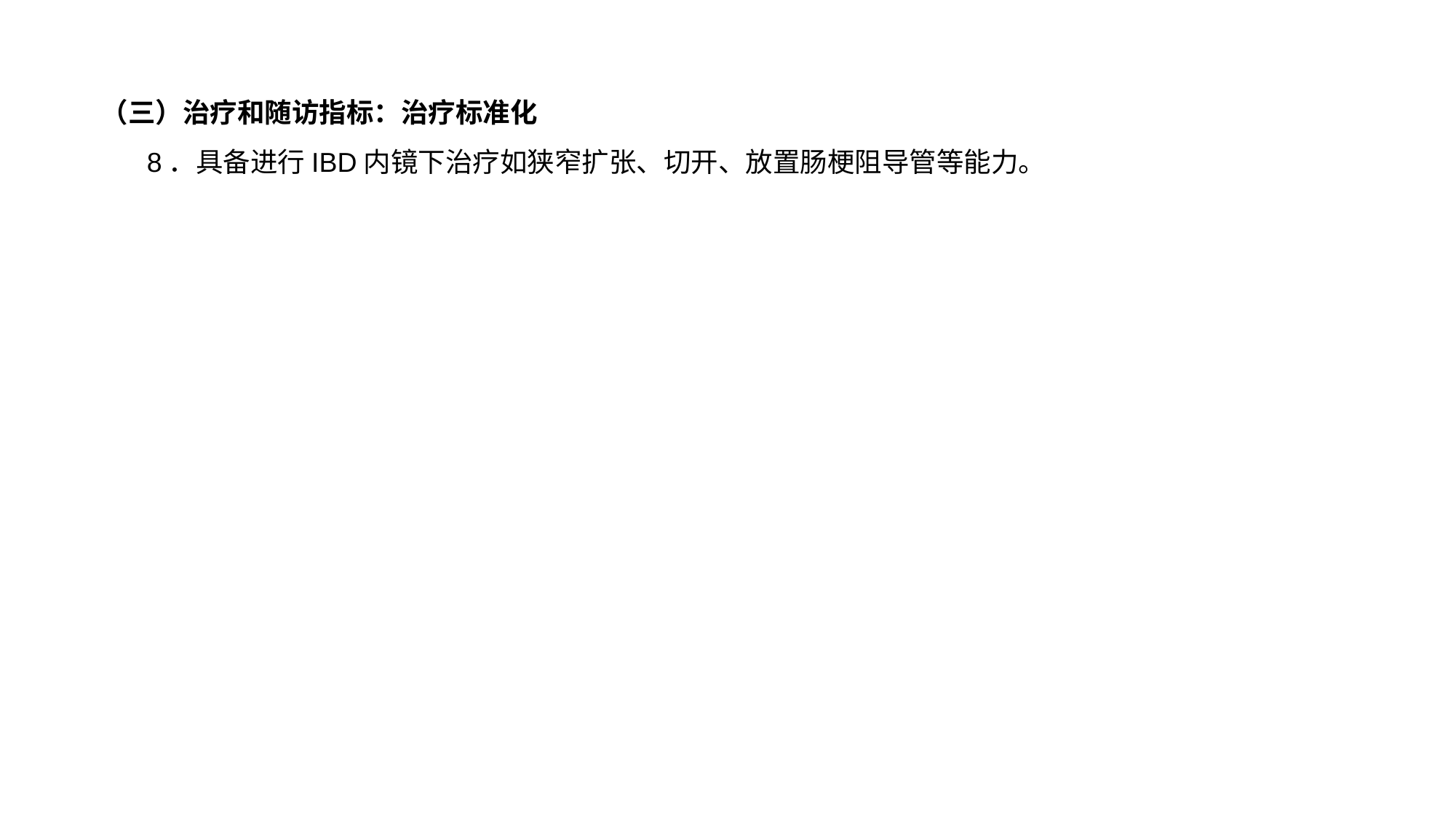

（三）治疗和随访指标：治疗标准化
      8．具备进行IBD内镜下治疗如狭窄扩张、切开、放置肠梗阻导管等能力。